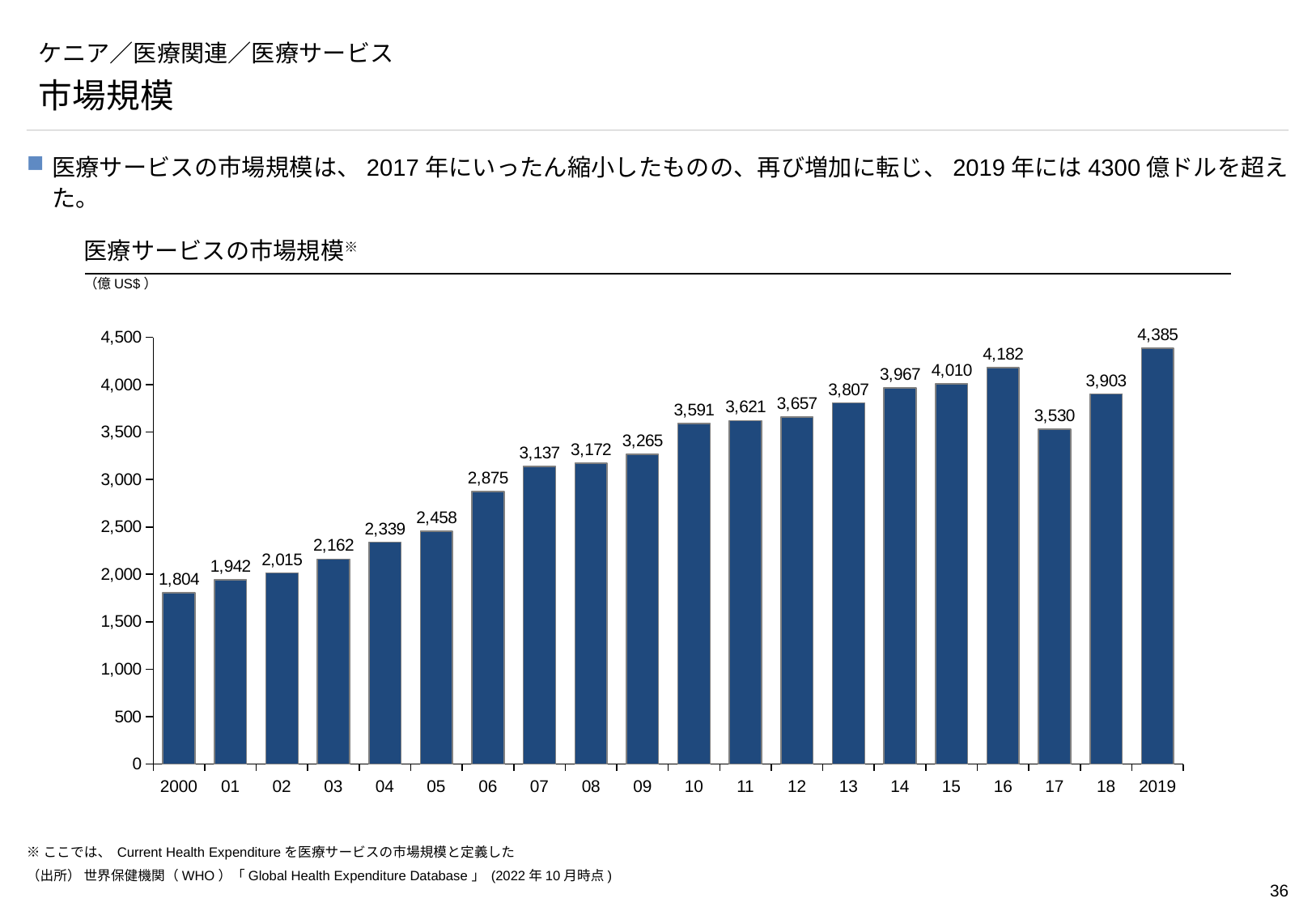

# ケニア／医療関連／医療サービス
市場規模
医療サービスの市場規模は、2017年にいったん縮小したものの、再び増加に転じ、2019年には4300億ドルを超えた。
医療サービスの市場規模※
（億US$）

### Chart

| Category |  |
|---|---|
2000
01
02
03
04
05
06
07
08
09
10
11
12
13
14
15
16
17
18
2019
※ここでは、 Current Health Expenditureを医療サービスの市場規模と定義した
（出所） 世界保健機関（WHO）「Global Health Expenditure Database」 (2022年10月時点)